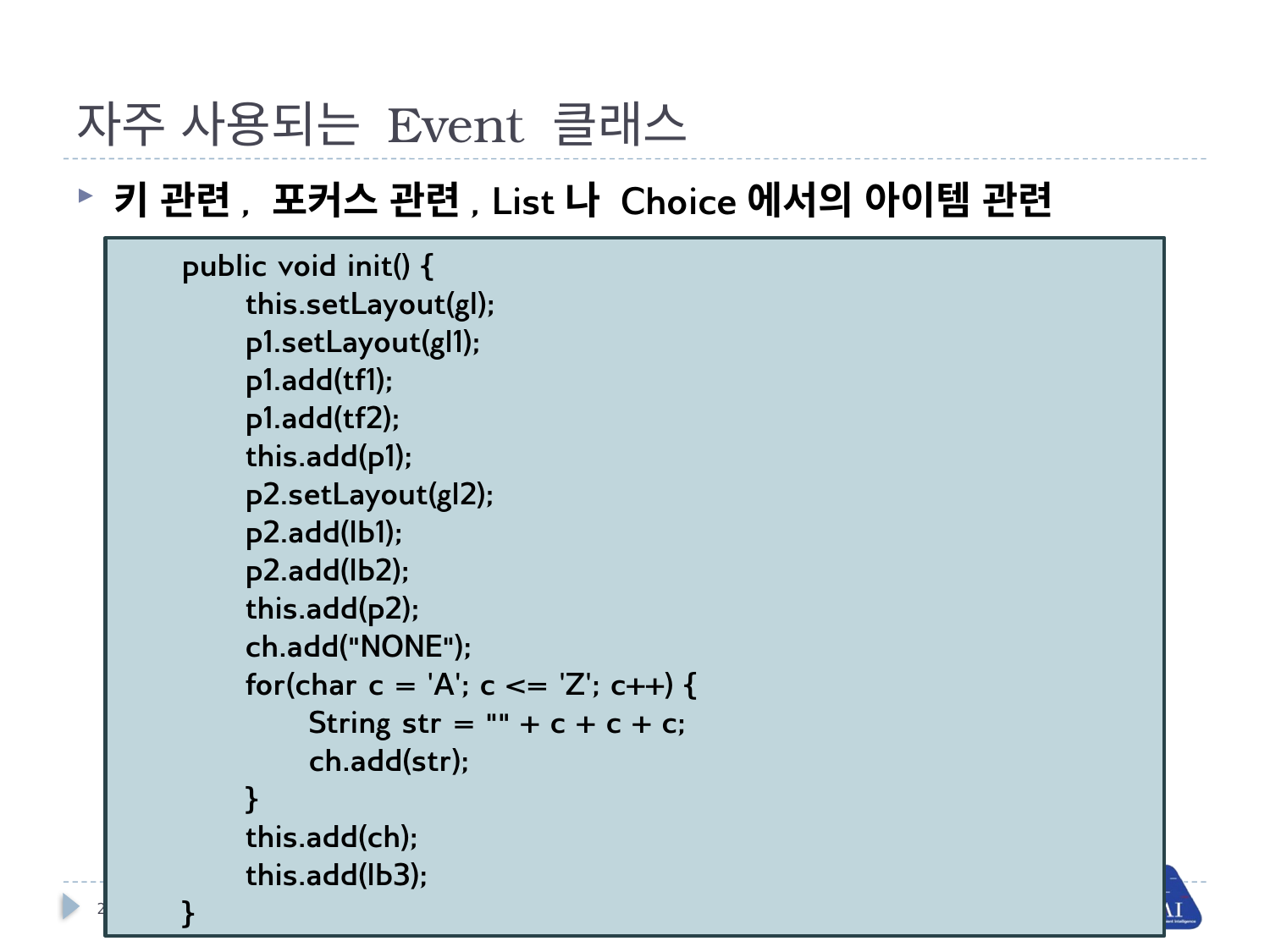

# 자주 사용되는 Event 클래스
키 관련, 포커스 관련, List나 Choice에서의 아이템 관련
public void init() {
this.setLayout(gl);
p1.setLayout(gl1);
p1.add(tf1);
p1.add(tf2);
this.add(p1);
p2.setLayout(gl2);
p2.add(lb1);
p2.add(lb2);
this.add(p2);
ch.add("NONE");
for(char c = 'A'; c <= 'Z'; c++) {
String str = "" + c + c + c;
ch.add(str);
}
this.add(ch);
this.add(lb3);
}